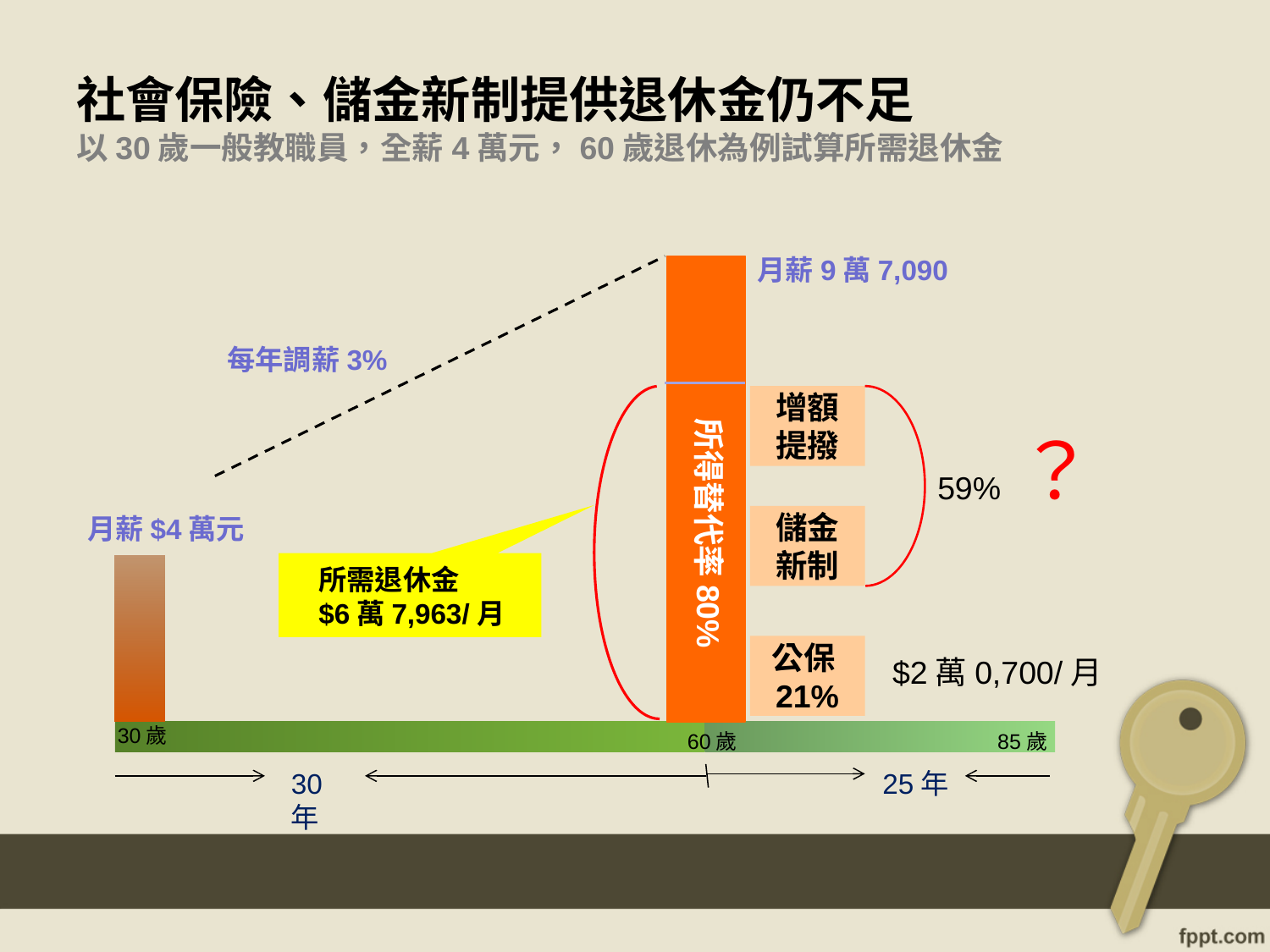

# 社會保險、儲金新制提供退休金仍不足 以30歲一般教職員，全薪4萬元，60歲退休為例試算所需退休金
月薪9萬7,090

每年調薪3%

增額提撥

所得替代率80%
59% ？
月薪$4萬元
儲金新制

所需退休金
$6萬7,963/月
公保21%
$2萬0,700/月
30歲
85歲

60歲

30年
25年